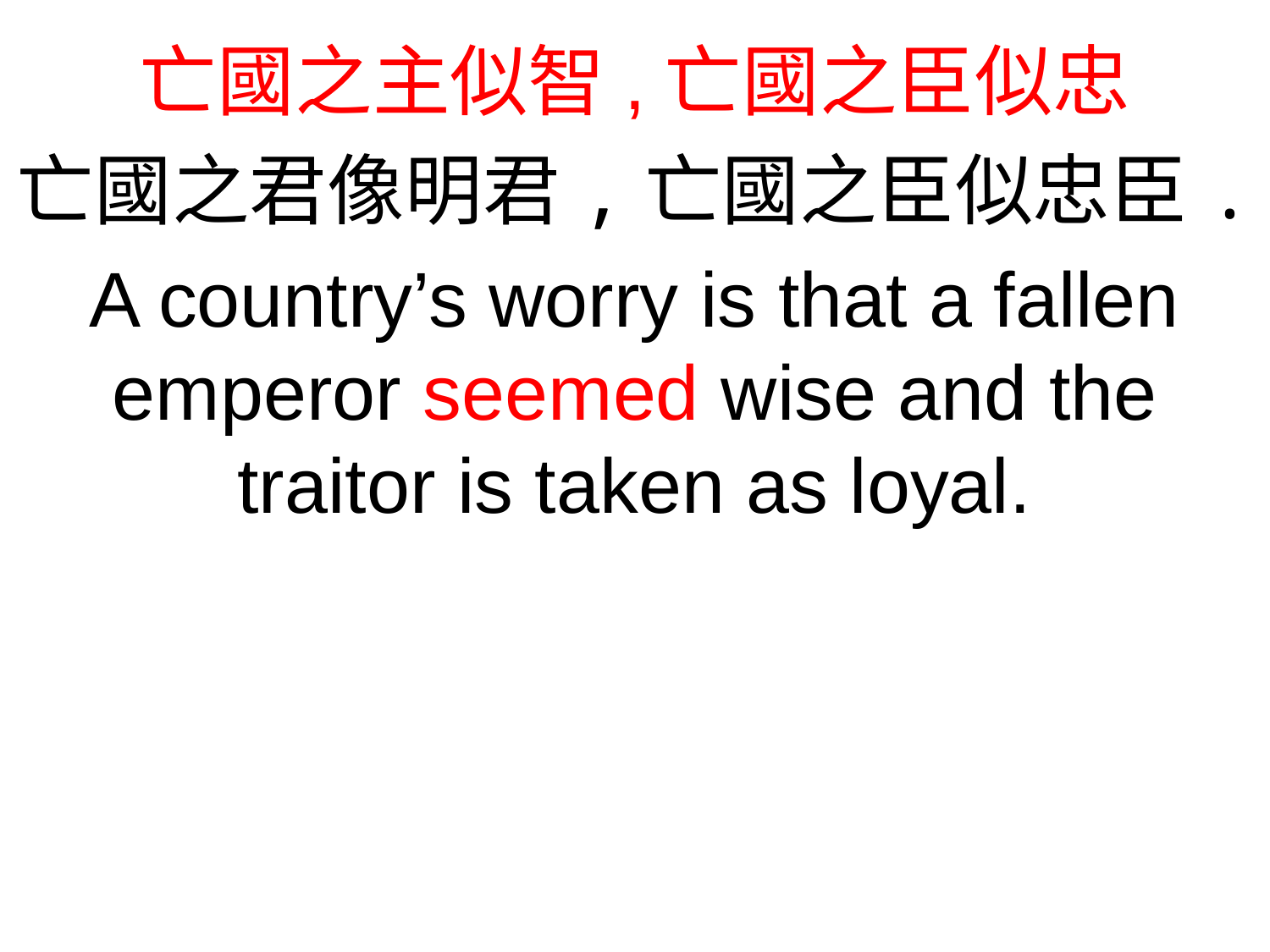

亡國之主似智,亡國之臣似忠
亡國之君像明君,亡國之臣似忠臣.
A country’s worry is that a fallen emperor seemed wise and the traitor is taken as loyal.